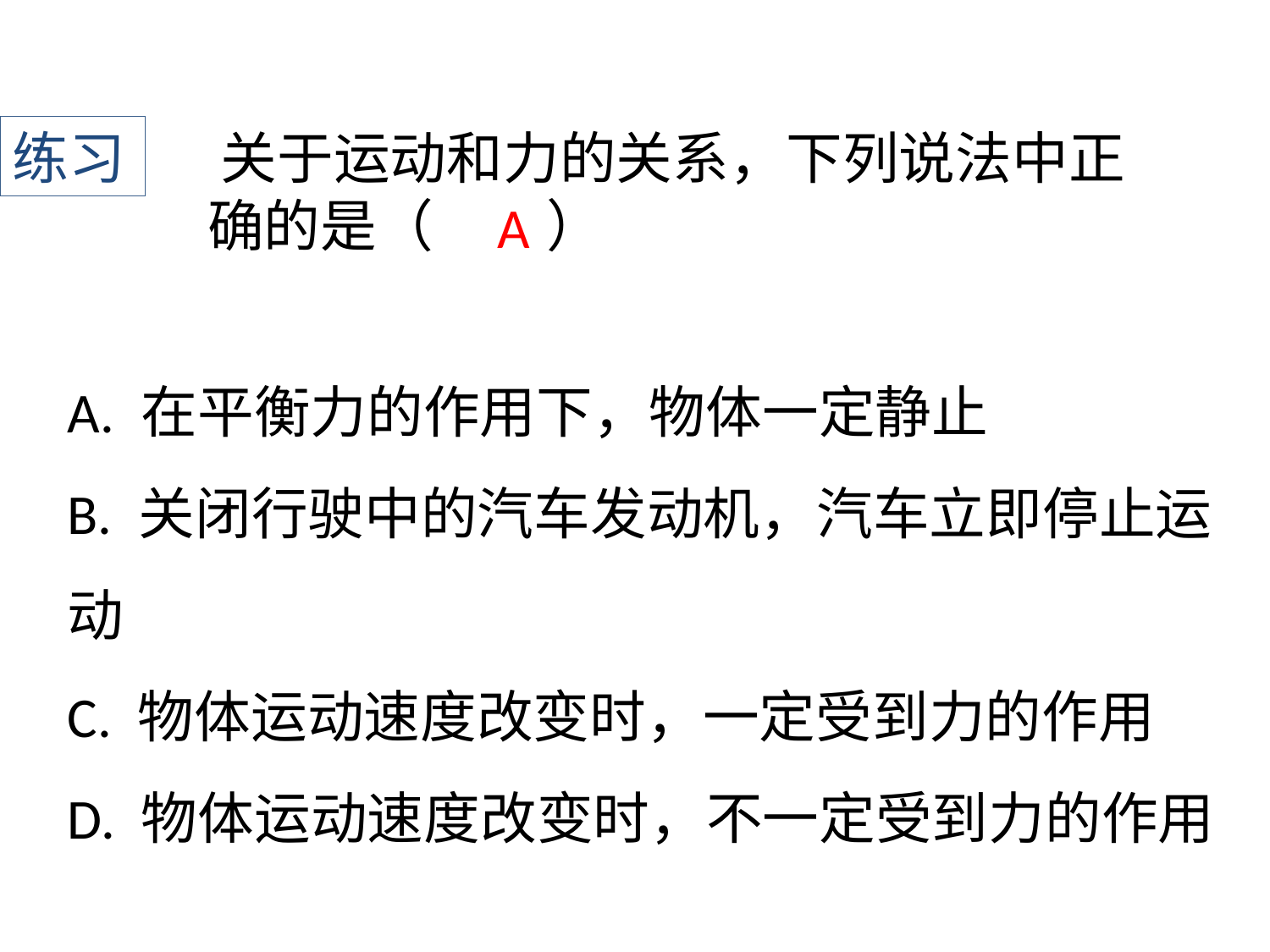

练习
﻿关于运动和力的关系，下列说法中正确的是（　　）
A
A. 在平衡力的作用下，物体一定静止
B. 关闭行驶中的汽车发动机，汽车立即停止运动
C. 物体运动速度改变时，一定受到力的作用
D. 物体运动速度改变时，不一定受到力的作用